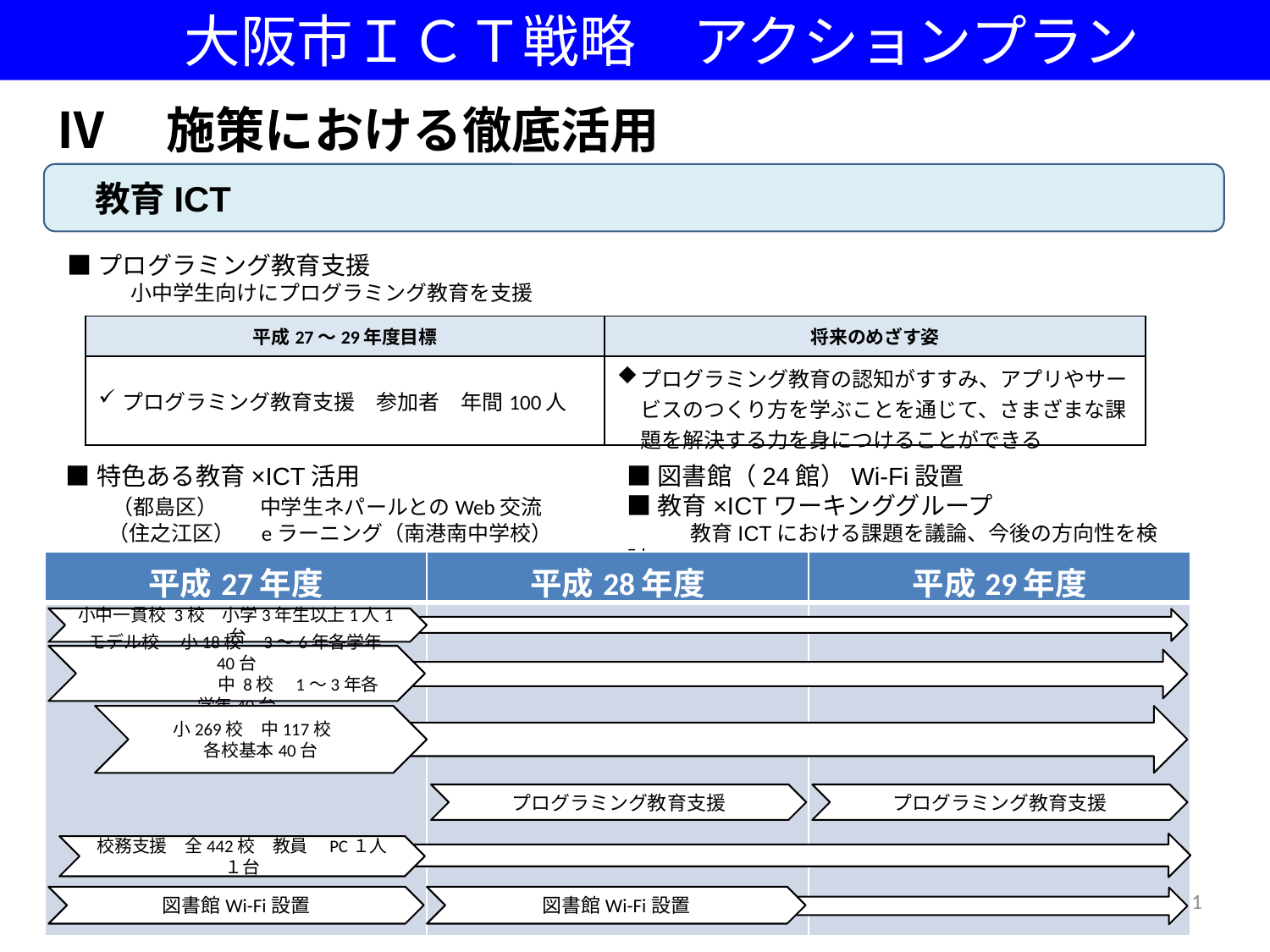

大阪市ＩＣＴ戦略　アクションプラン
Ⅳ　施策における徹底活用
　教育ICT
■プログラミング教育支援
　　　小中学生向けにプログラミング教育を支援

| 平成27～29年度目標 | 将来のめざす姿 |
| --- | --- |
| プログラミング教育支援　参加者　年間100人 | プログラミング教育の認知がすすみ、アプリやサービスのつくり方を学ぶことを通じて、さまざまな課題を解決する力を身につけることができる |
■特色ある教育×ICT活用
　　（都島区）　　中学生ネパールとのWeb交流
　　（住之江区）　eラーニング（南港南中学校）

■図書館（24館）Wi-Fi設置
■教育×ICTワーキンググループ
　　　教育ICTにおける課題を議論、今後の方向性を検討

| 平成27年度 | 平成28年度 | 平成29年度 |
| --- | --- | --- |
|  |  |  |
小中一貫校 3校　小学3年生以上1人1台

モデル校 　小18校　3～6年各学年40台
　　　　　　　中 8校　1～3年各学年40台

小269校　中117校
各校基本40台

プログラミング教育支援
プログラミング教育支援

校務支援　全442校　教員　PC１人１台
11
図書館Wi-Fi設置
図書館Wi-Fi設置